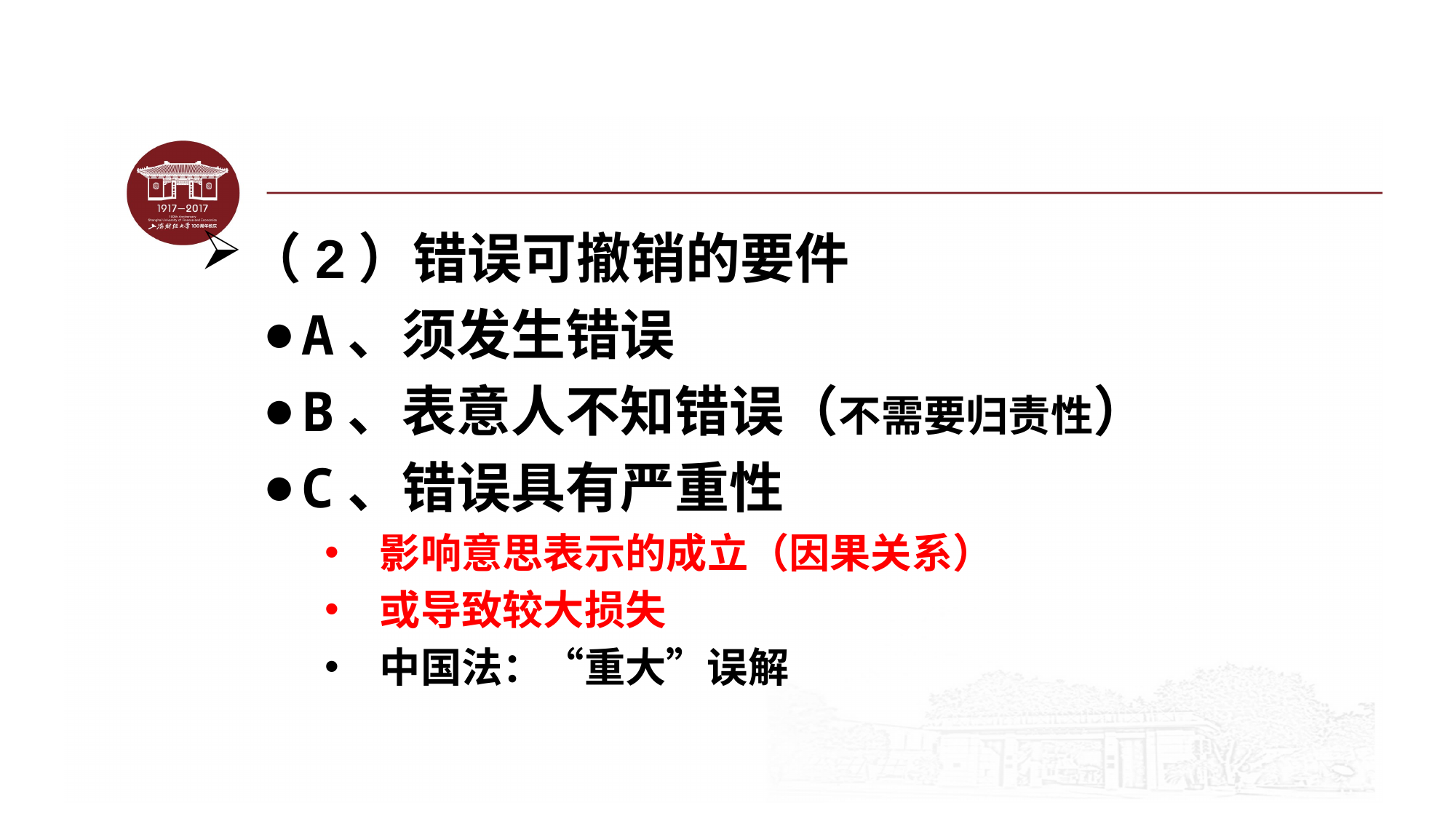

#
（2）错误可撤销的要件
A、须发生错误
B、表意人不知错误（不需要归责性）
C、错误具有严重性
影响意思表示的成立（因果关系）
或导致较大损失
中国法：“重大”误解